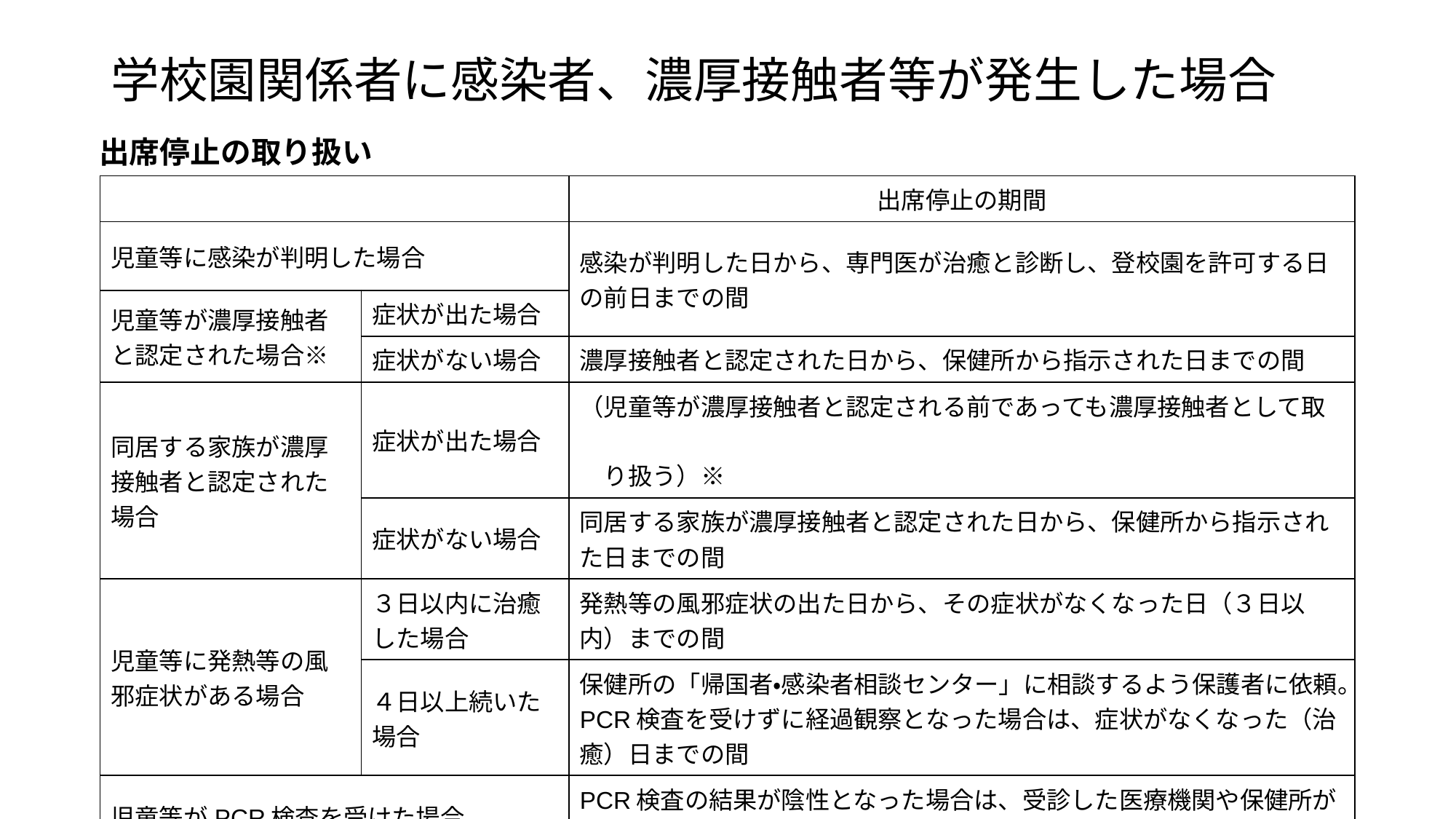

# 学校園関係者に感染者、濃厚接触者等が発生した場合
出席停止の取り扱い
|  |  | 出席停止の期間 |
| --- | --- | --- |
| 児童等に感染が判明した場合 |  | 感染が判明した日から、専門医が治癒と診断し、登校園を許可する日の前日までの間 |
| 児童等が濃厚接触者と認定された場合※ | 症状が出た場合 |  |
|  | 症状がない場合 | 濃厚接触者と認定された日から、保健所から指示された日までの間 |
| 同居する家族が濃厚接触者と認定された場合 | 症状が出た場合 | （児童等が濃厚接触者と認定される前であっても濃厚接触者として取　　 　り扱う）※ |
|  | 症状がない場合 | 同居する家族が濃厚接触者と認定された日から、保健所から指示された日までの間 |
| 児童等に発熱等の風邪症状がある場合 | ３日以内に治癒した場合 | 発熱等の風邪症状の出た日から、その症状がなくなった日（３日以内）までの間 |
|  | ４日以上続いた場合 | 保健所の「帰国者・感染者相談センター」に相談するよう保護者に依頼。PCR検査を受けずに経過観察となった場合は、症状がなくなった（治癒）日までの間 |
| 児童等がPCR検査を受けた場合 |  | PCR検査の結果が陰性となった場合は、受診した医療機関や保健所が指定した日までの間 |